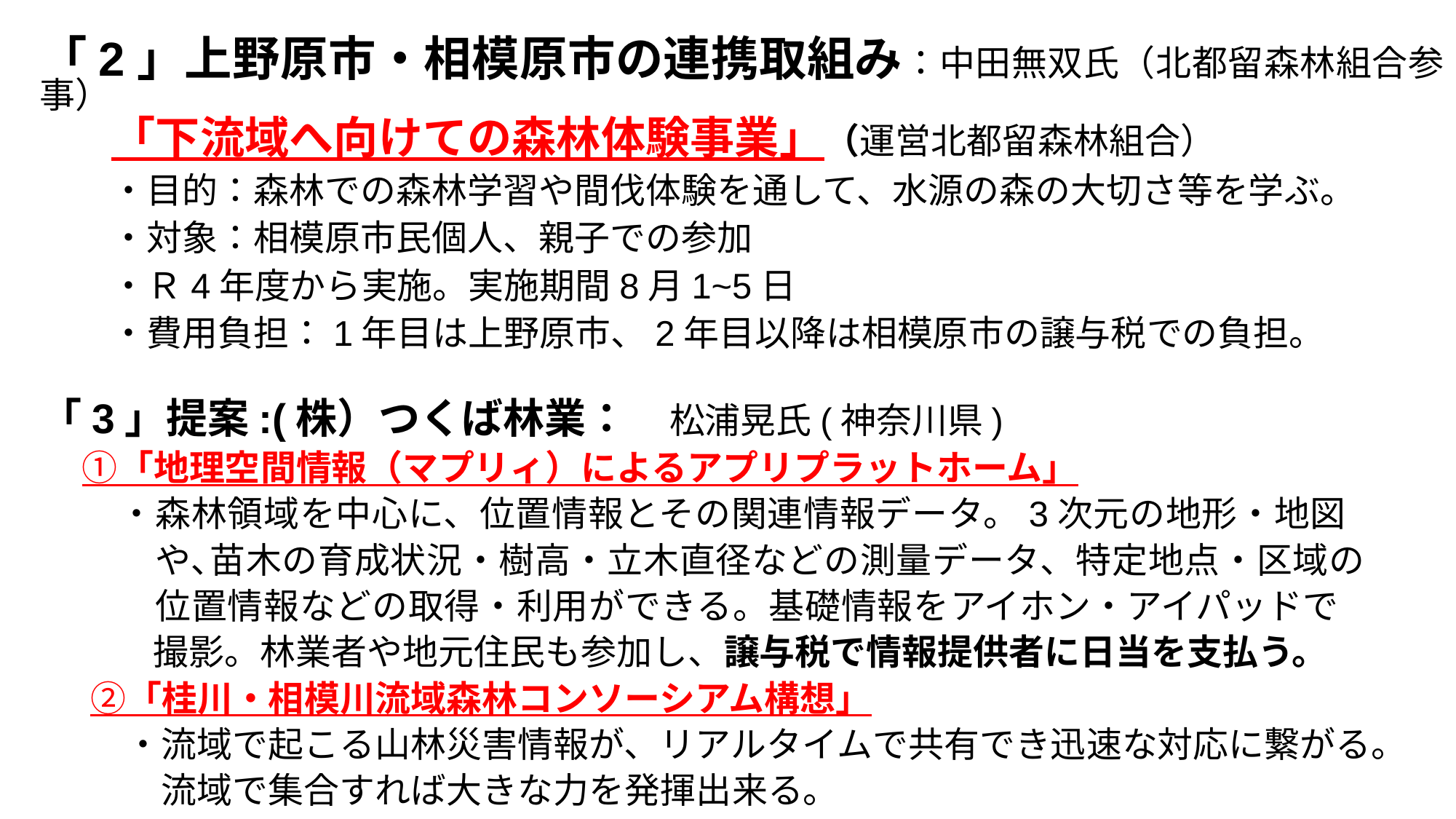

「2」上野原市・相模原市の連携取組み：中田無双氏（北都留森林組合参事）
　　「下流域へ向けての森林体験事業」（運営北都留森林組合）
　　・目的：森林での森林学習や間伐体験を通して、水源の森の大切さ等を学ぶ。
　　・対象：相模原市民個人、親子での参加
　　・Ｒ4年度から実施。実施期間8月1~5日
　　・費用負担：1年目は上野原市、2年目以降は相模原市の譲与税での負担。

　「3」提案:(株）つくば林業：　松浦晃氏(神奈川県)
　　➀「地理空間情報（マプリィ）によるアプリプラットホーム」
　　　・森林領域を中心に、位置情報とその関連情報データ。3次元の地形・地図
　　　　や､苗木の育成状況・樹高・立木直径などの測量データ、特定地点・区域の
　　　　位置情報などの取得・利用ができる。基礎情報をアイホン・アイパッドで
　　　　撮影。林業者や地元住民も参加し、譲与税で情報提供者に日当を支払う。
　　➁「桂川・相模川流域森林コンソーシアム構想」
　　　・流域で起こる山林災害情報が、リアルタイムで共有でき迅速な対応に繋がる。
　　　　流域で集合すれば大きな力を発揮出来る。